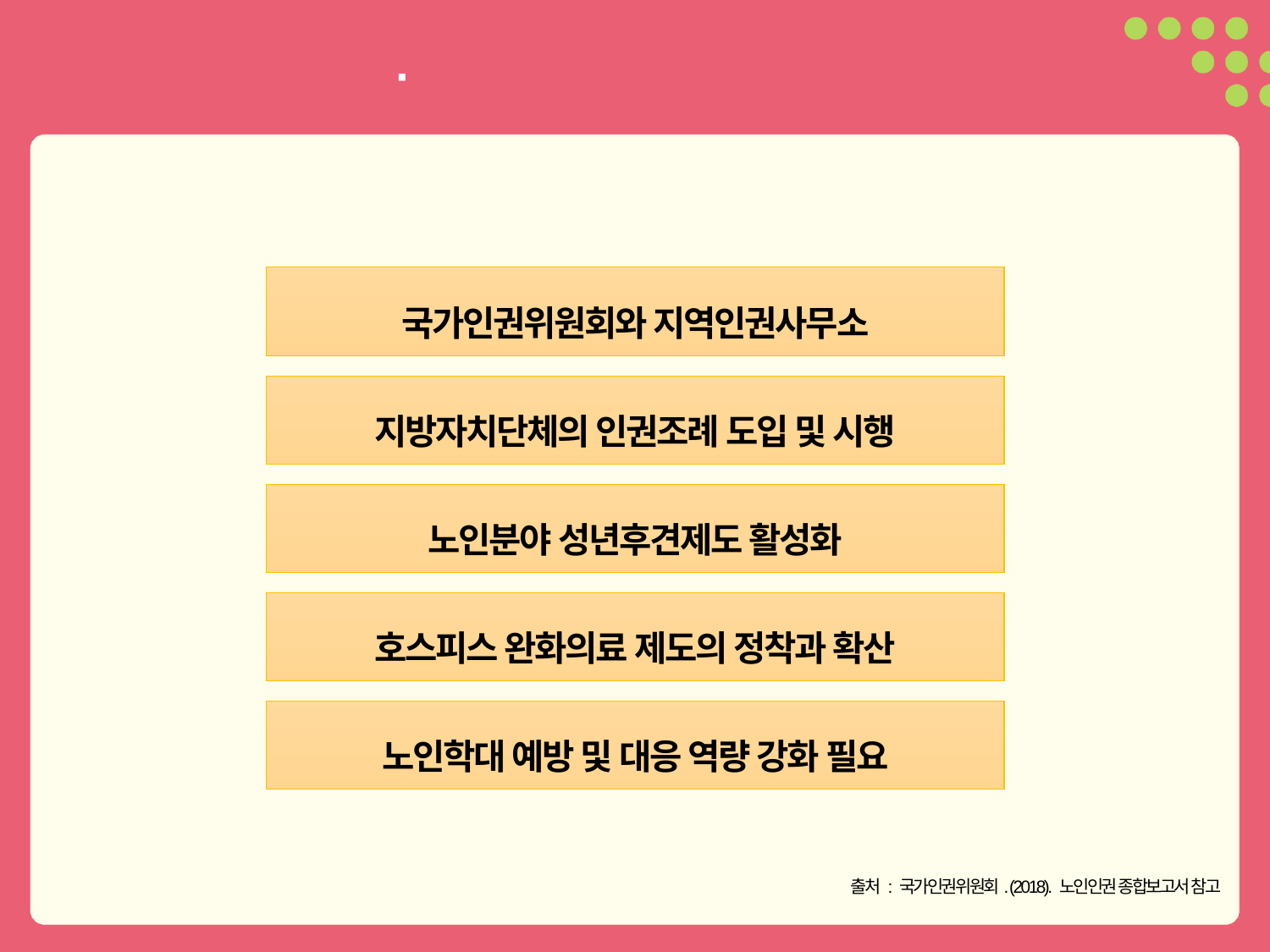

국가인권위원회와 지역인권사무소
지방자치단체의 인권조례 도입 및 시행
노인분야 성년후견제도 활성화
호스피스 완화의료 제도의 정착과 확산
노인학대 예방 및 대응 역량 강화 필요
출처 : 국가인권위원회. (2018). 노인인권 종합보고서 참고
26